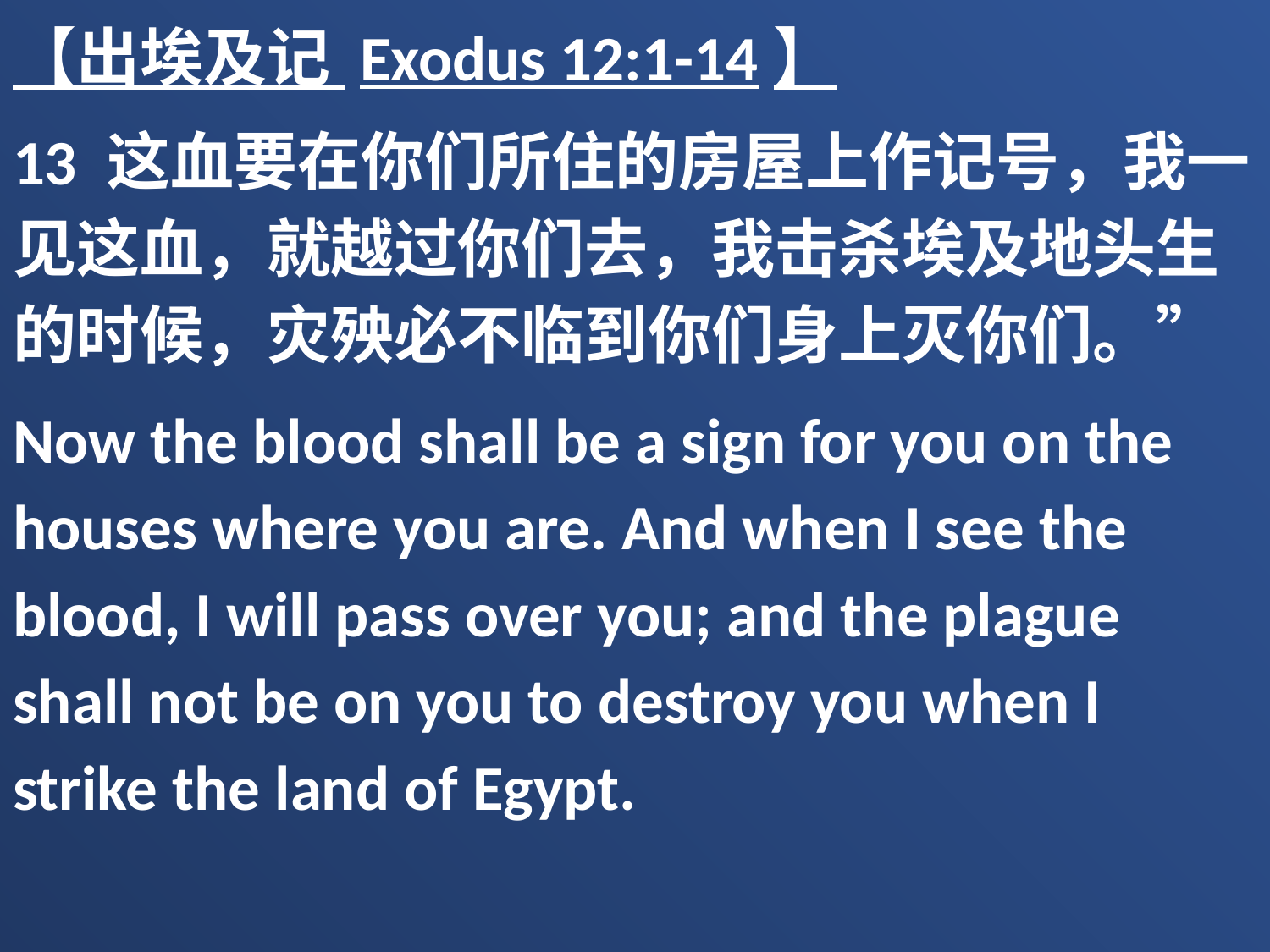

【出埃及记 Exodus 12:1-14】
13 这血要在你们所住的房屋上作记号，我一见这血，就越过你们去，我击杀埃及地头生的时候，灾殃必不临到你们身上灭你们。”
Now the blood shall be a sign for you on the houses where you are. And when I see the blood, I will pass over you; and the plague shall not be on you to destroy you when I strike the land of Egypt.